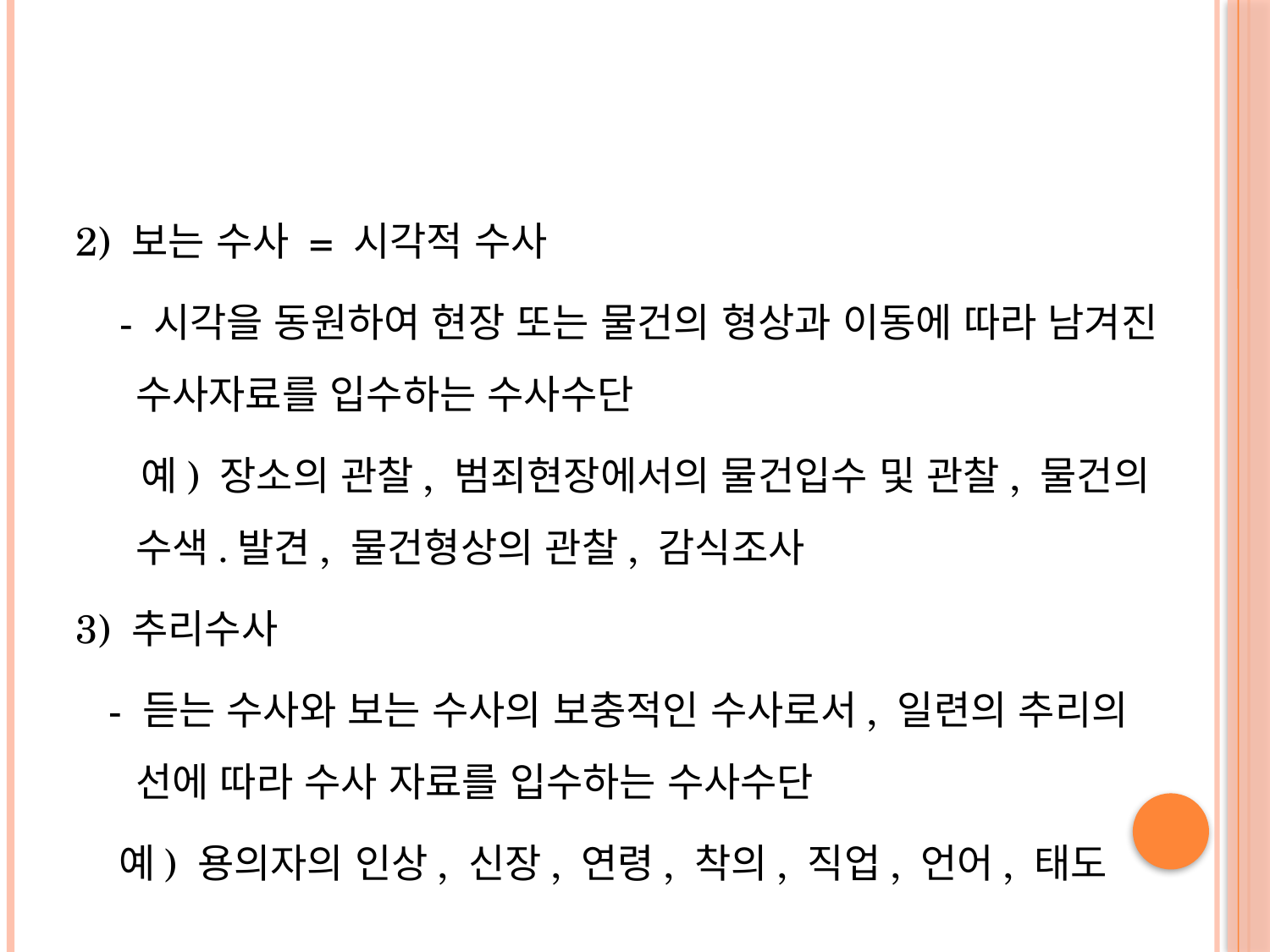

#
2) 보는 수사 = 시각적 수사
    - 시각을 동원하여 현장 또는 물건의 형상과 이동에 따라 남겨진 수사자료를 입수하는 수사수단
     예) 장소의 관찰, 범죄현장에서의 물건입수 및 관찰, 물건의 수색.발견, 물건형상의 관찰, 감식조사
3) 추리수사
   - 듣는 수사와 보는 수사의 보충적인 수사로서, 일련의 추리의 선에 따라 수사 자료를 입수하는 수사수단
   예) 용의자의 인상, 신장, 연령, 착의, 직업, 언어, 태도